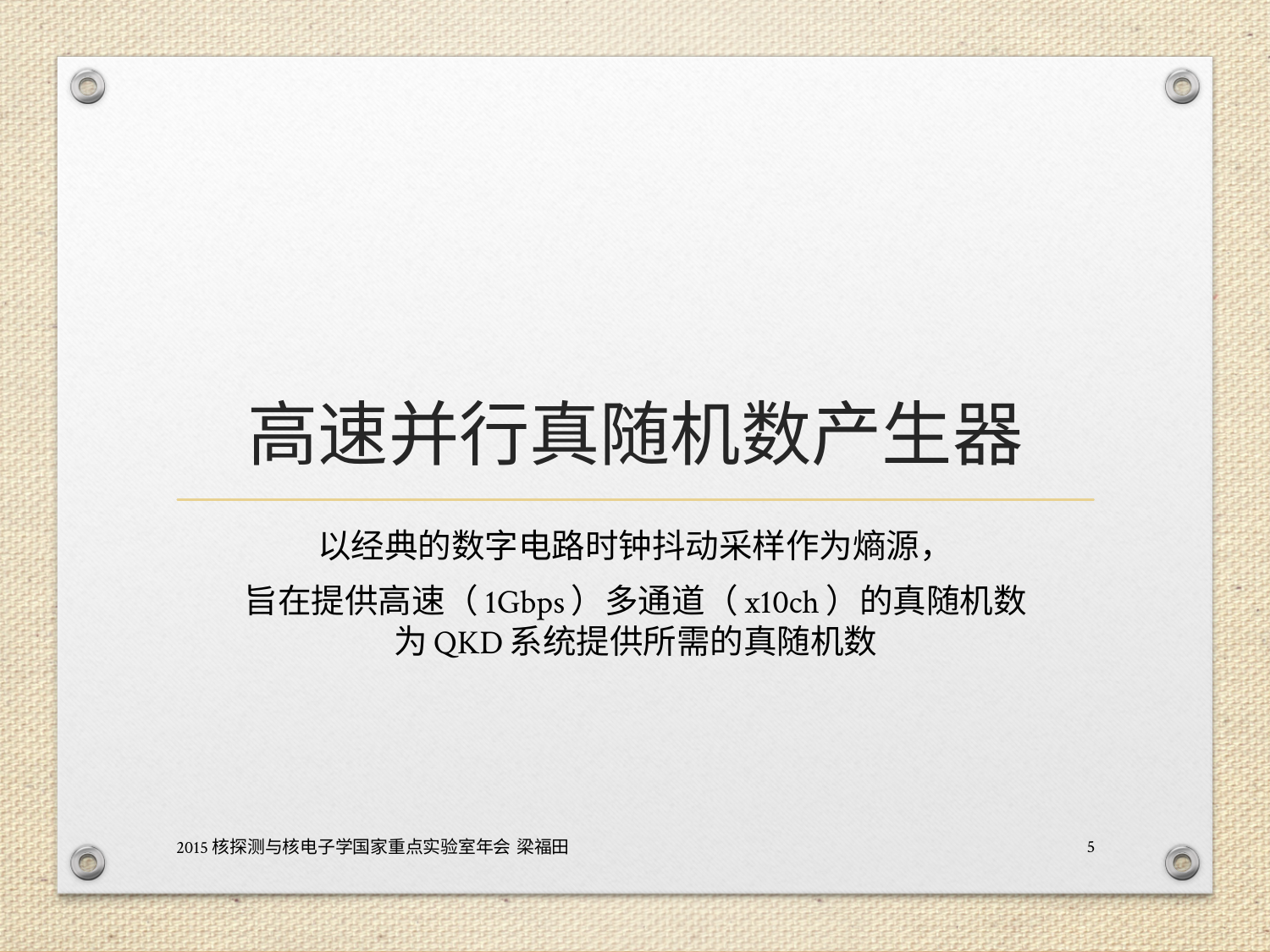

# 高速并行真随机数产生器
以经典的数字电路时钟抖动采样作为熵源，
旨在提供高速（1Gbps）多通道（x10ch）的真随机数
为QKD系统提供所需的真随机数
2015核探测与核电子学国家重点实验室年会 梁福田
5